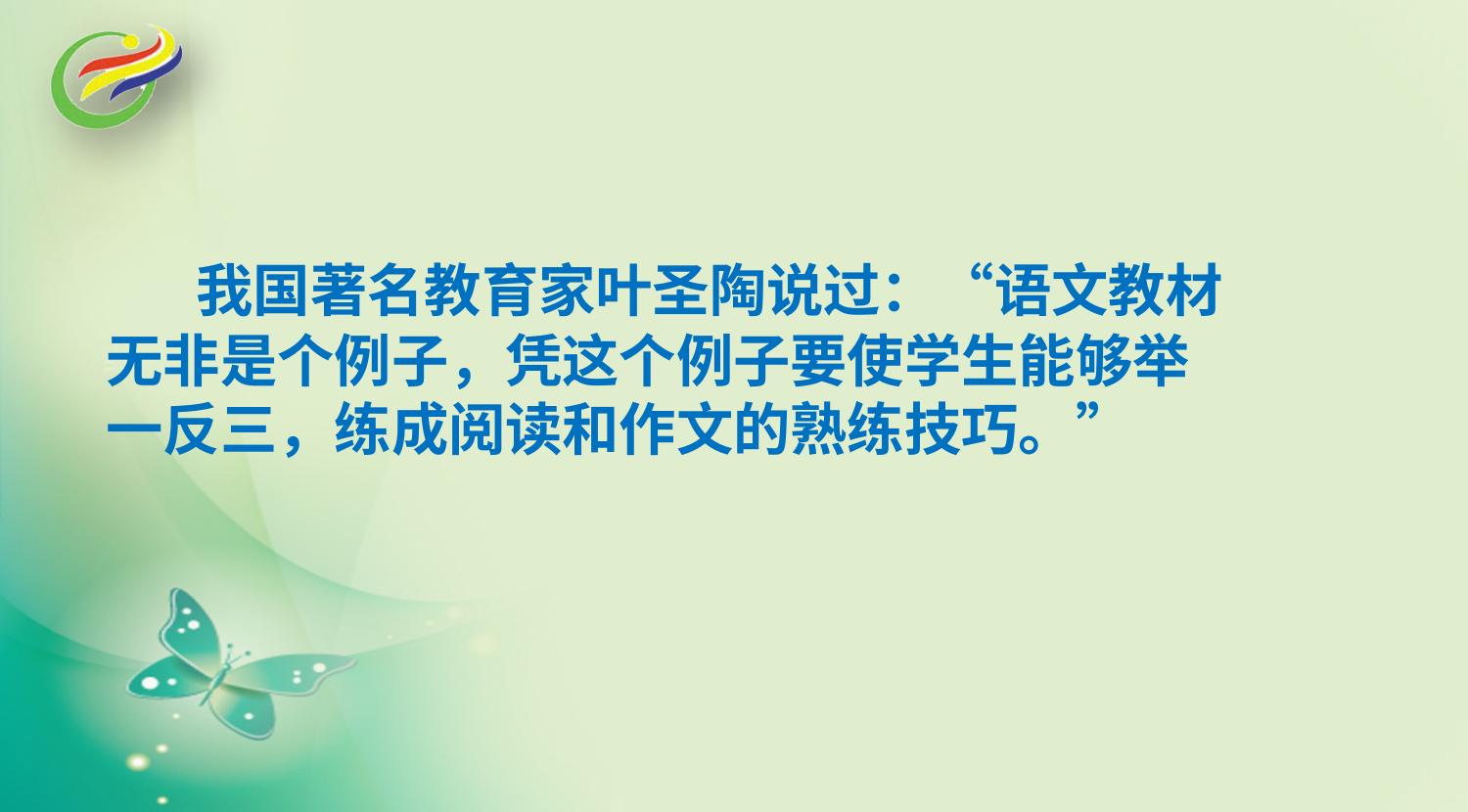

# 我国著名教育家叶圣陶说过：“语文教材无非是个例子，凭这个例子要使学生能够举一反三，练成阅读和作文的熟练技巧。”